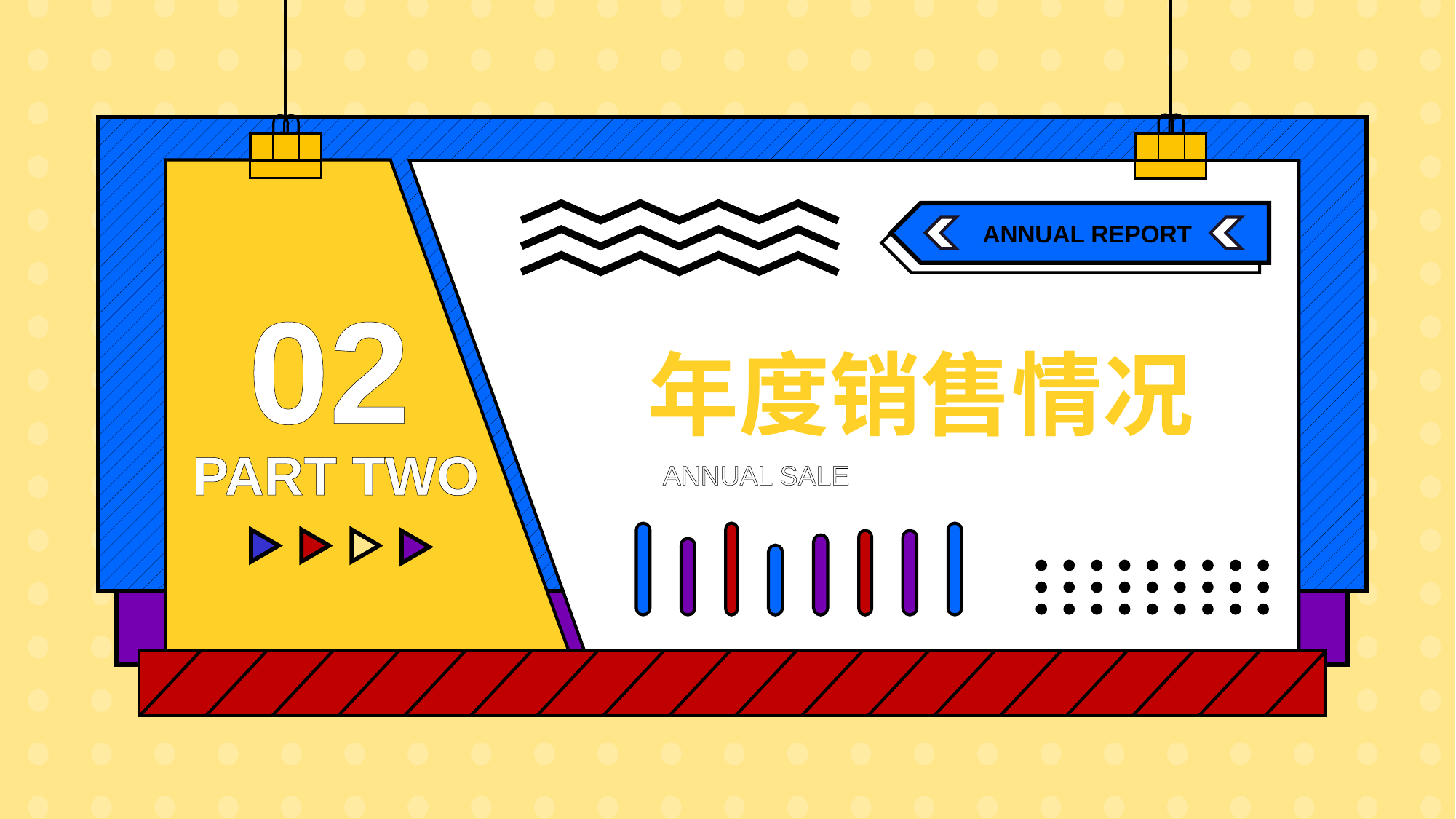

ANNUAL REPORT

02
年度销售情况
PART TWO
ANNUAL SALE